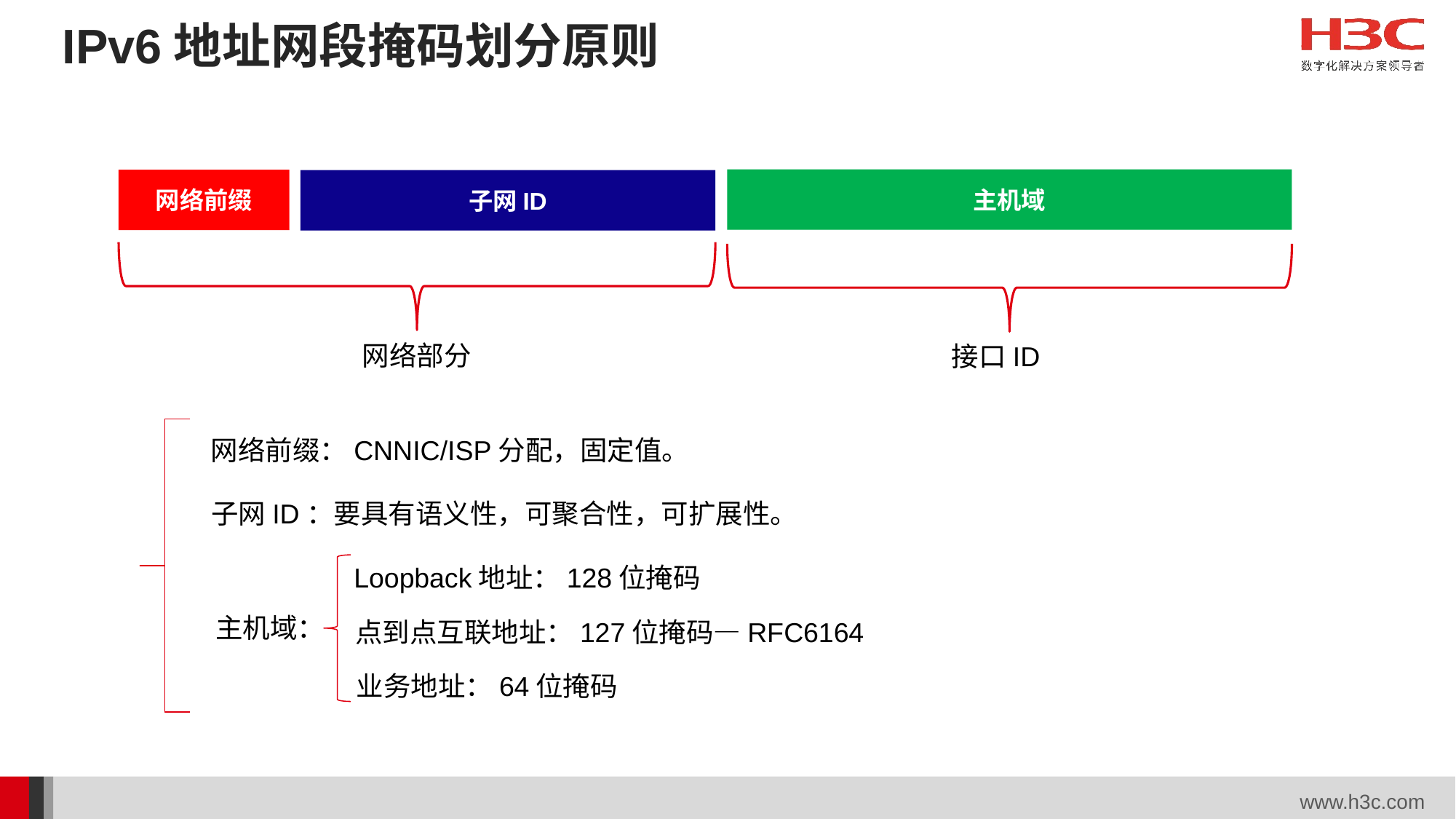

# IPv6地址网段掩码划分原则
主机域
网络前缀
子网ID
网络部分
接口ID

网络前缀：CNNIC/ISP分配，固定值。
子网ID：要具有语义性，可聚合性，可扩展性。

Loopback地址：128位掩码
主机域：
点到点互联地址：127位掩码—RFC6164
业务地址：64位掩码